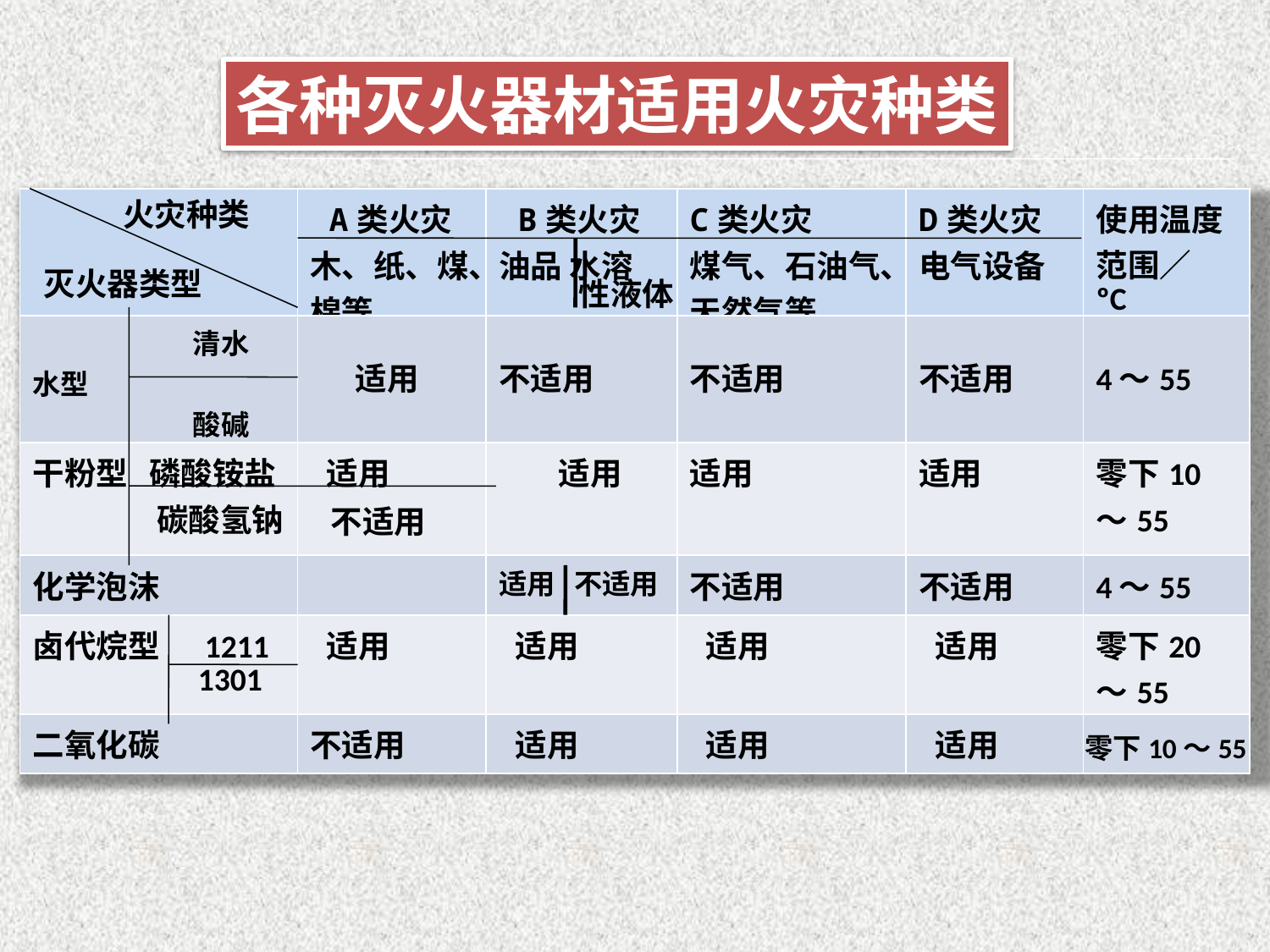

各种灭火器材适用火灾种类
|  | A类火灾 木、纸、煤、 棉等 | B类火灾 油品 水溶 | C类火灾 煤气、石油气、天然气等 | D类火灾 电气设备 | 使用温度范围∕ ºC |
| --- | --- | --- | --- | --- | --- |
| 清水 水型 酸碱 | 适用 | 不适用 | 不适用 | 不适用 | 4～55 |
| 干粉型 磷酸铵盐 碳酸氢钠 | 适用 | 适用 | 适用 | 适用 | 零下10～55 |
| 化学泡沫 |  | 适用 不适用 | 不适用 | 不适用 | 4～55 |
| 卤代烷型 1211 1301 | 适用 | 适用 | 适用 | 适用 | 零下20～55 |
| 二氧化碳 | 不适用 | 适用 | 适用 | 适用 |  |
火灾种类
灭火器类型
性液体
不适用
零下10～55